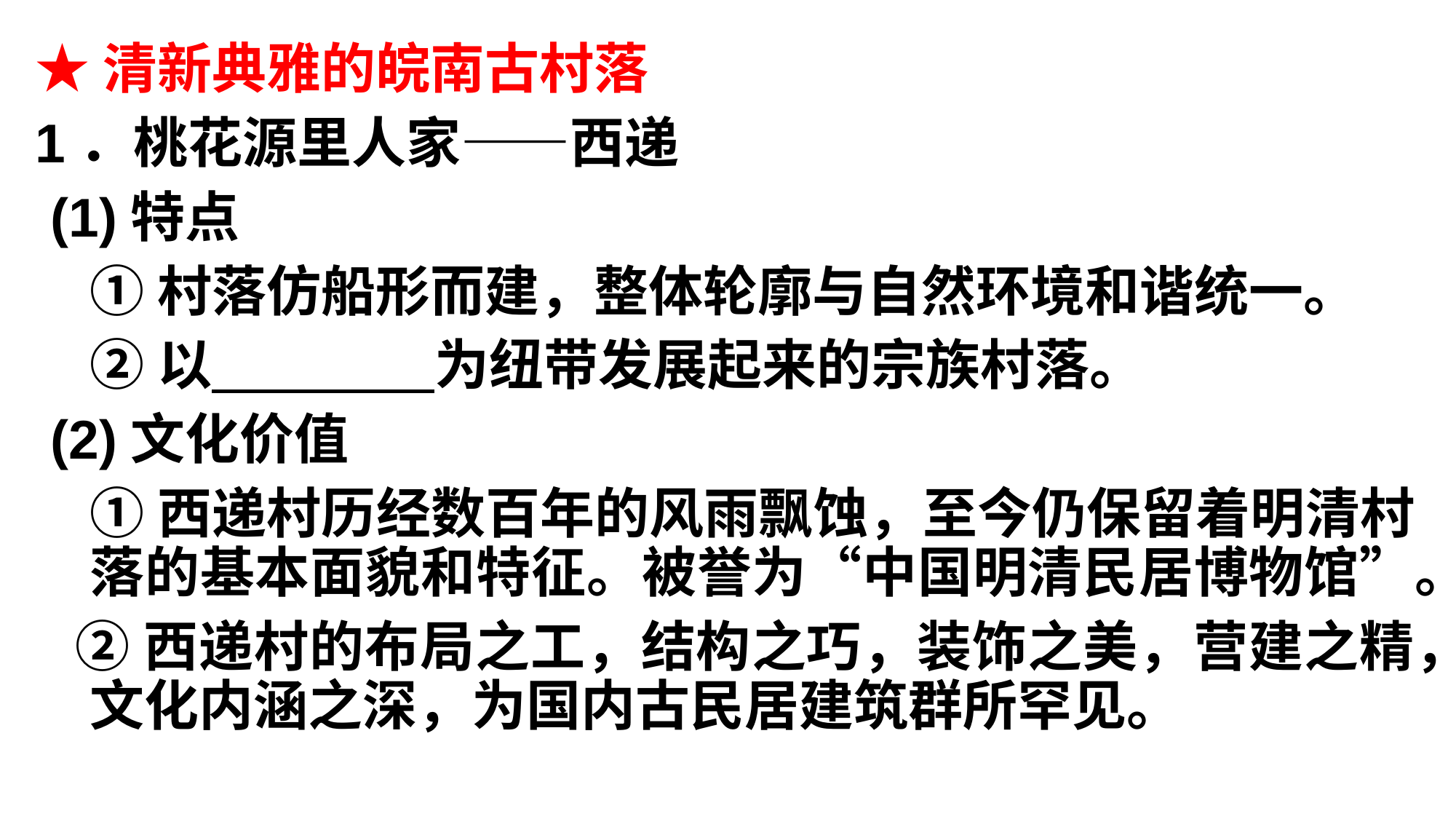

★清新典雅的皖南古村落
1．桃花源里人家——西递
 (1)特点
	①村落仿船形而建，整体轮廓与自然环境和谐统一。
	②以                  为纽带发展起来的宗族村落。
 (2)文化价值
	①西递村历经数百年的风雨飘蚀，至今仍保留着明清村落的基本面貌和特征。被誉为“中国明清民居博物馆”。
   ②西递村的布局之工，结构之巧，装饰之美，营建之精，文化内涵之深，为国内古民居建筑群所罕见。